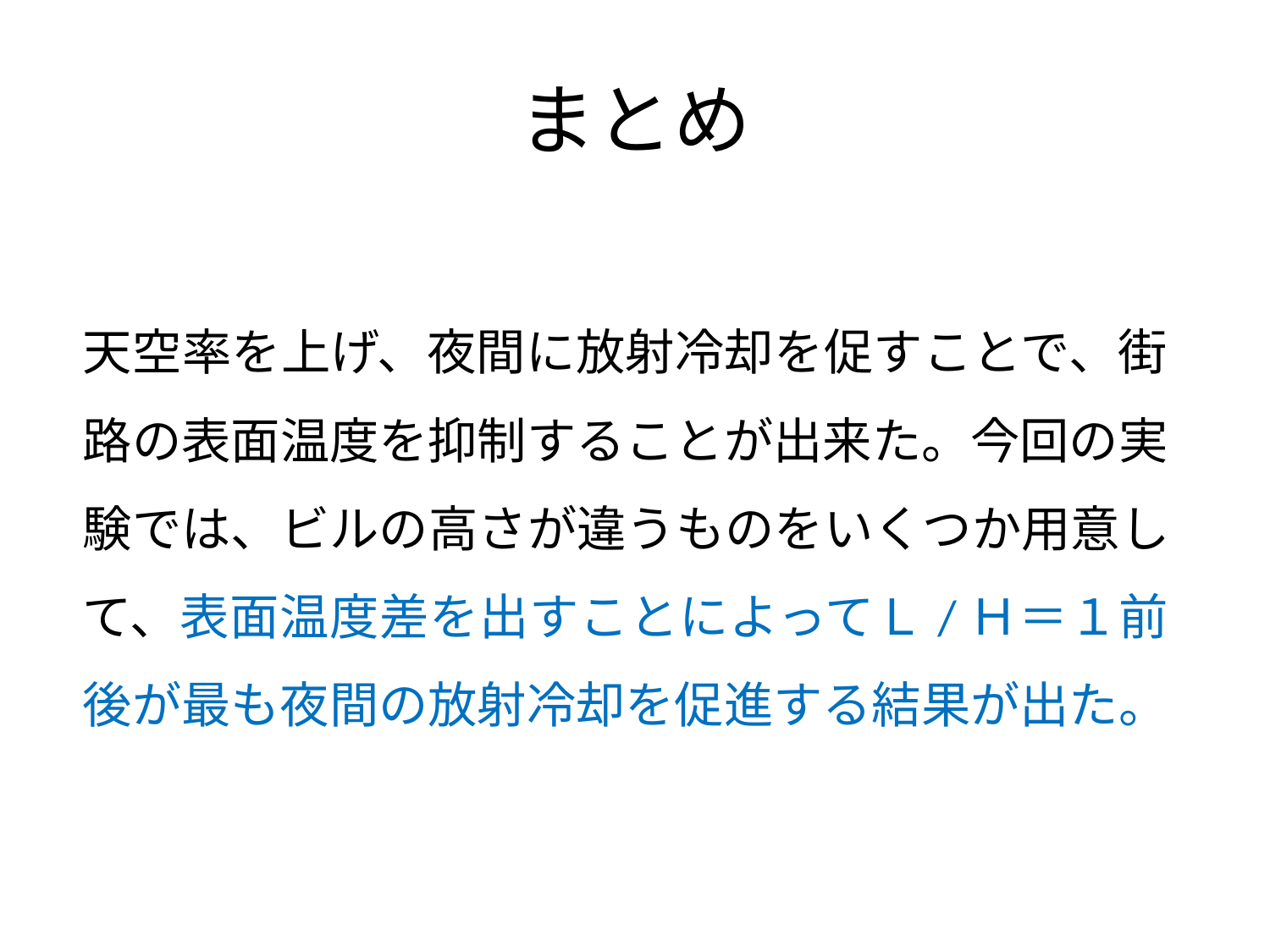

# まとめ
天空率を上げ、夜間に放射冷却を促すことで、街路の表面温度を抑制することが出来た。今回の実験では、ビルの高さが違うものをいくつか用意して、表面温度差を出すことによってＬ/Ｈ＝１前後が最も夜間の放射冷却を促進する結果が出た。